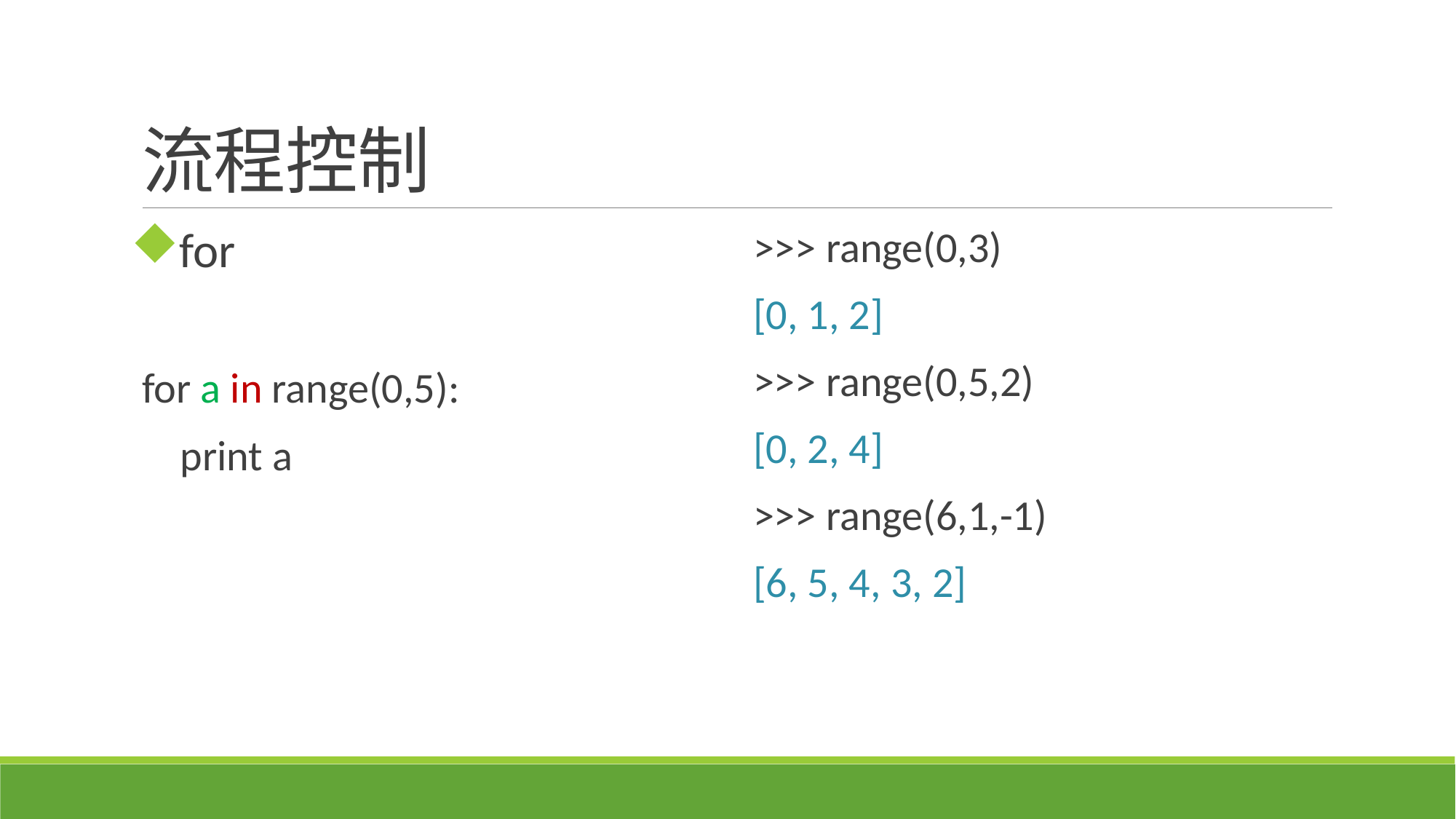

# 流程控制
for

for a in range(0,5):
    print a
>>> range(0,3)
[0, 1, 2]
>>> range(0,5,2)
[0, 2, 4]
>>> range(6,1,-1)
[6, 5, 4, 3, 2]